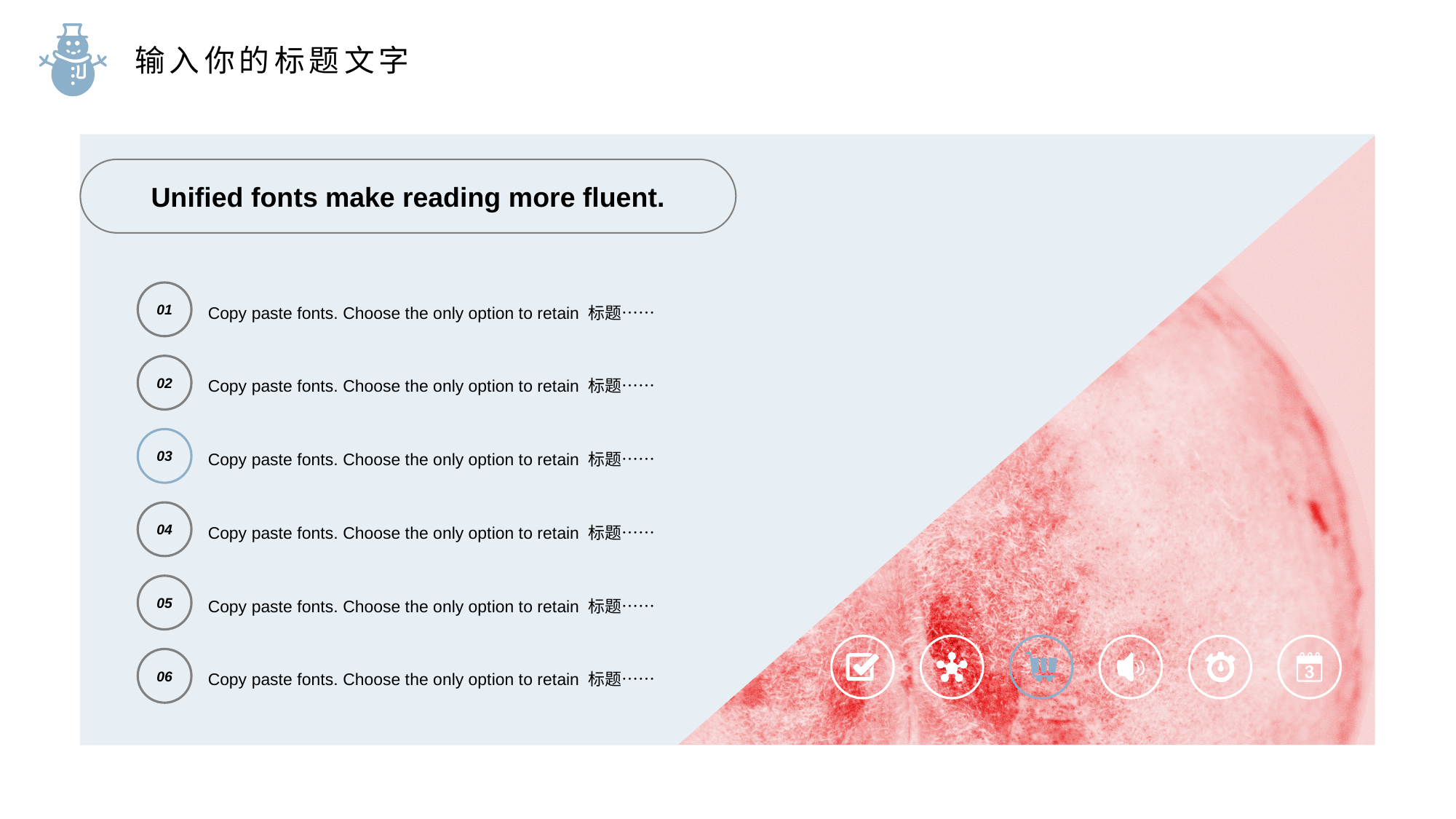

输入你的标题文字

Unified fonts make reading more fluent.
01
Copy paste fonts. Choose the only option to retain 标题……
02
Copy paste fonts. Choose the only option to retain 标题……
03
Copy paste fonts. Choose the only option to retain 标题……
04
Copy paste fonts. Choose the only option to retain 标题……
05
Copy paste fonts. Choose the only option to retain 标题……
06
Copy paste fonts. Choose the only option to retain 标题……